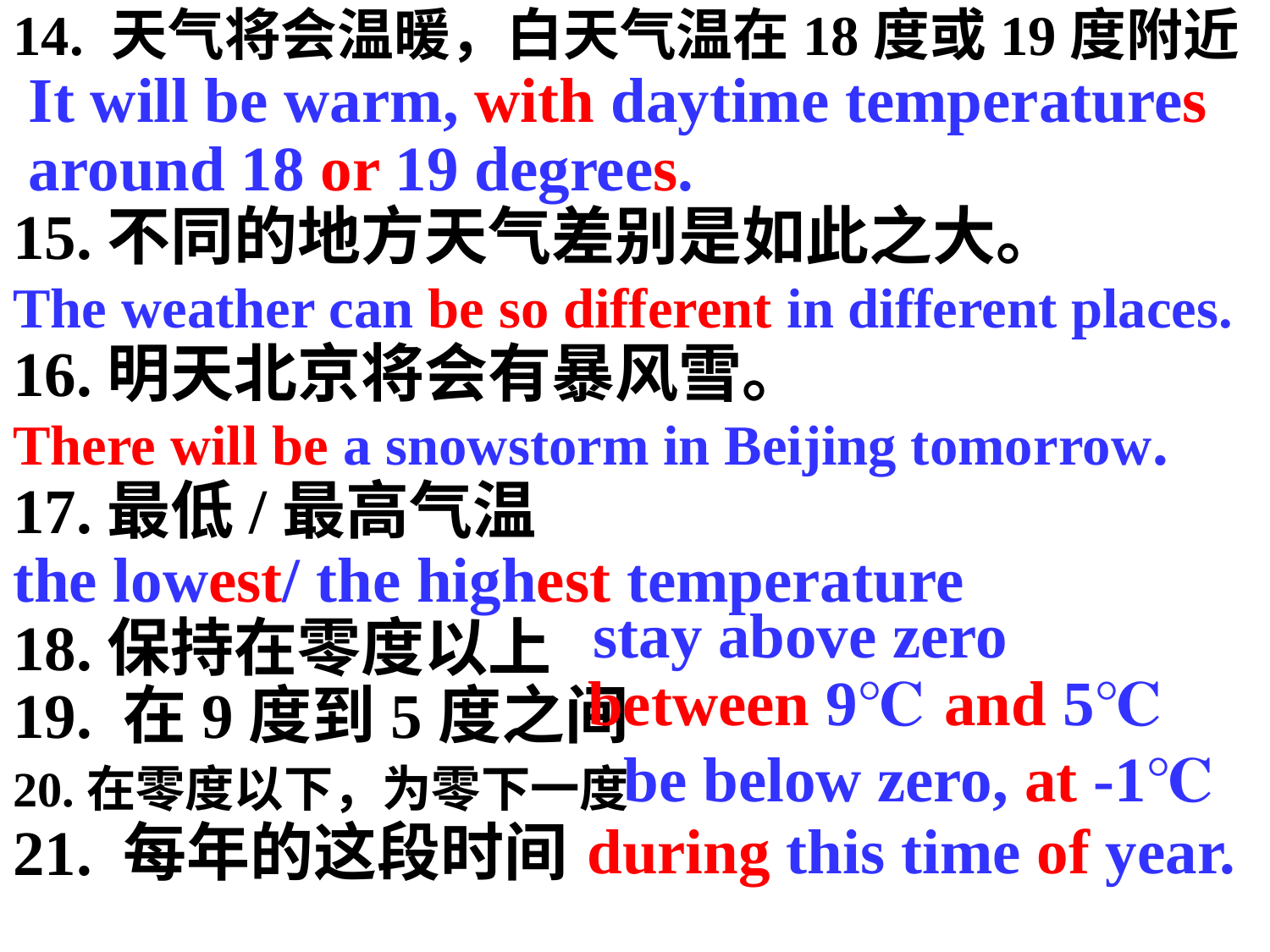

14. 天气将会温暖，白天气温在18度或19度附近
 It will be warm, with daytime temperatures
 around 18 or 19 degrees.
15.不同的地方天气差别是如此之大。
The weather can be so different in different places.
16.明天北京将会有暴风雪。
There will be a snowstorm in Beijing tomorrow.
17.最低/最高气温
the lowest/ the highest temperature
18.保持在零度以上
19. 在9度到5度之间
20.在零度以下，为零下一度
21. 每年的这段时间

stay above zero
between 9℃ and 5℃
be below zero, at -1℃

during this time of year.